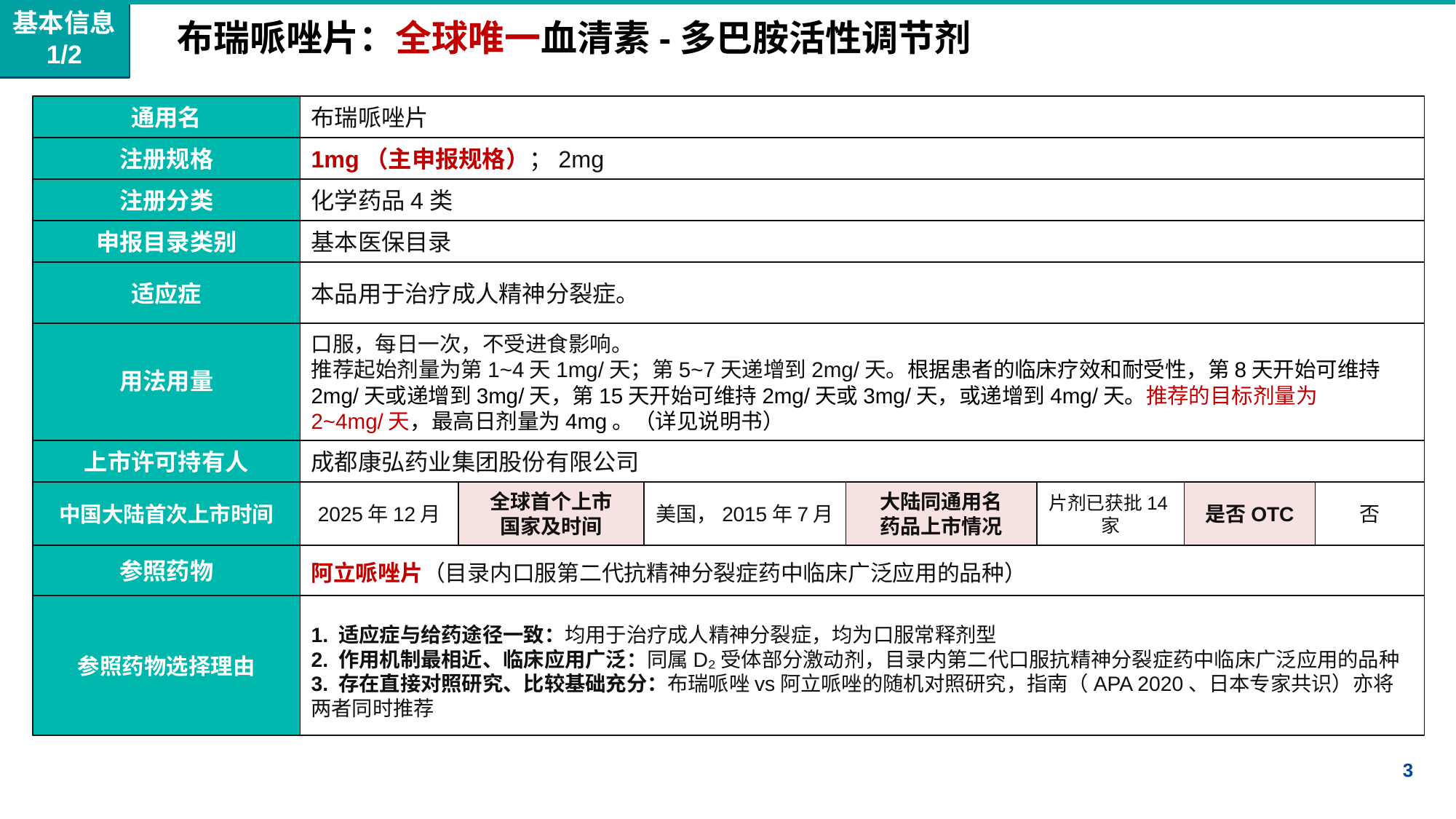

基本信息
1/2
布瑞哌唑片：全球唯一血清素-多巴胺活性调节剂

通用名
布瑞哌唑片

注册规格
1mg（主申报规格）；2mg

注册分类
化学药品4类

申报目录类别
基本医保目录

适应症
本品用于治疗成人精神分裂症。

用法用量
口服，每日一次，不受进食影响。
推荐起始剂量为第1~4天1mg/天；第5~7天递增到2mg/天。根据患者的临床疗效和耐受性，第8天开始可维持2mg/天或递增到3mg/天，第15天开始可维持2mg/天或3mg/天，或递增到4mg/天。推荐的目标剂量为2~4mg/天，最高日剂量为4mg。（详见说明书）

上市许可持有人
成都康弘药业集团股份有限公司

2025年12月
全球首个上市
国家及时间
美国，2015年7月
大陆同通用名
药品上市情况
片剂已获批14家
是否OTC
否
中国大陆首次上市时间

参照药物
阿立哌唑片（目录内口服第二代抗精神分裂症药中临床广泛应用的品种）

参照药物选择理由
1. 适应症与给药途径一致：均用于治疗成人精神分裂症，均为口服常释剂型
2. 作用机制最相近、临床应用广泛：同属D₂受体部分激动剂，目录内第二代口服抗精神分裂症药中临床广泛应用的品种
3. 存在直接对照研究、比较基础充分：布瑞哌唑vs阿立哌唑的随机对照研究，指南（APA 2020、日本专家共识）亦将两者同时推荐
3